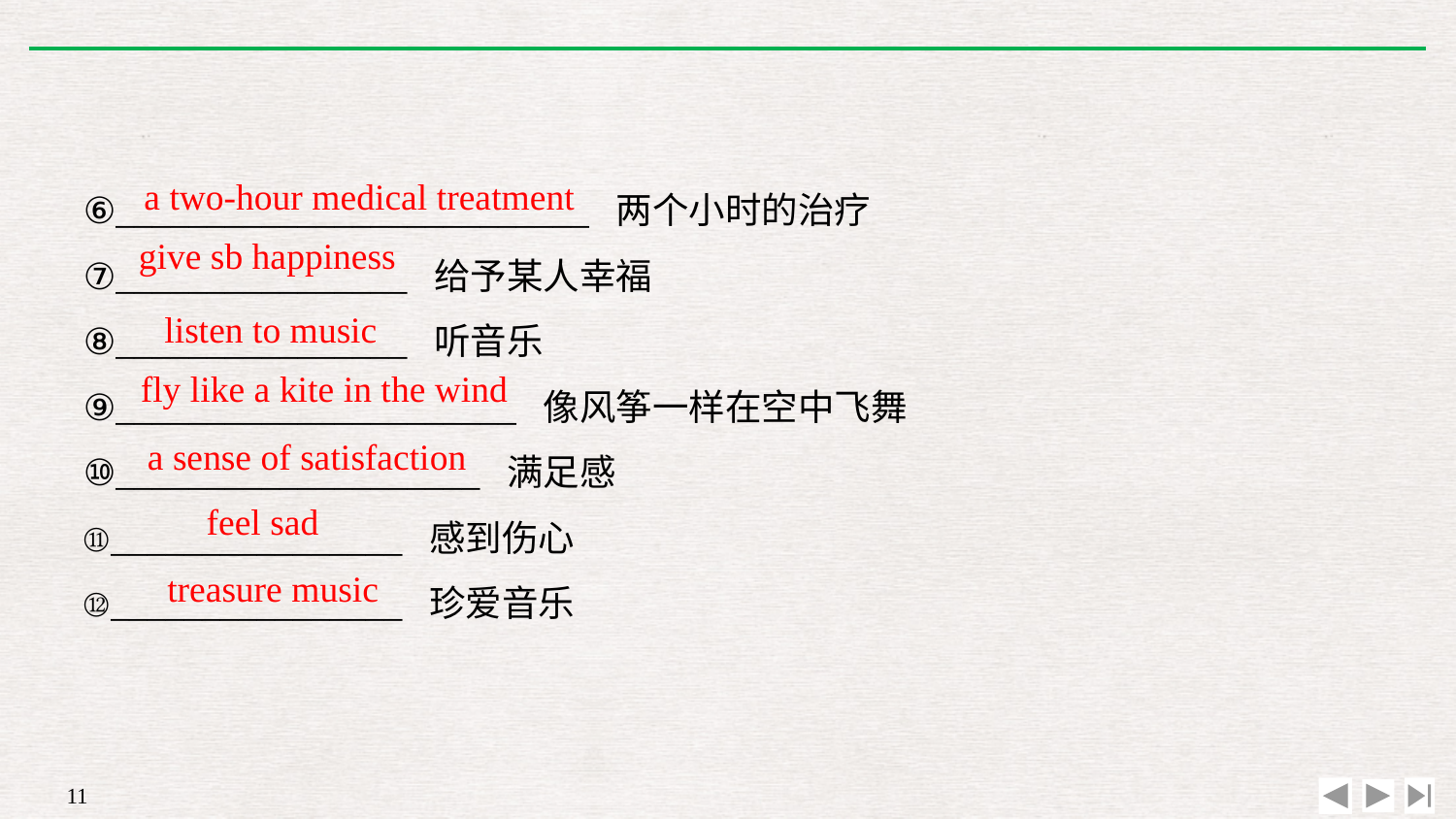

⑥__________________________  两个小时的治疗
⑦________________  给予某人幸福
⑧________________  听音乐
⑨______________________  像风筝一样在空中飞舞
⑩____________________  满足感
⑪________________  感到伤心
⑫________________  珍爱音乐
a two-hour medical treatment
give sb happiness
listen to music
fly like a kite in the wind
a sense of satisfaction
feel sad
treasure music